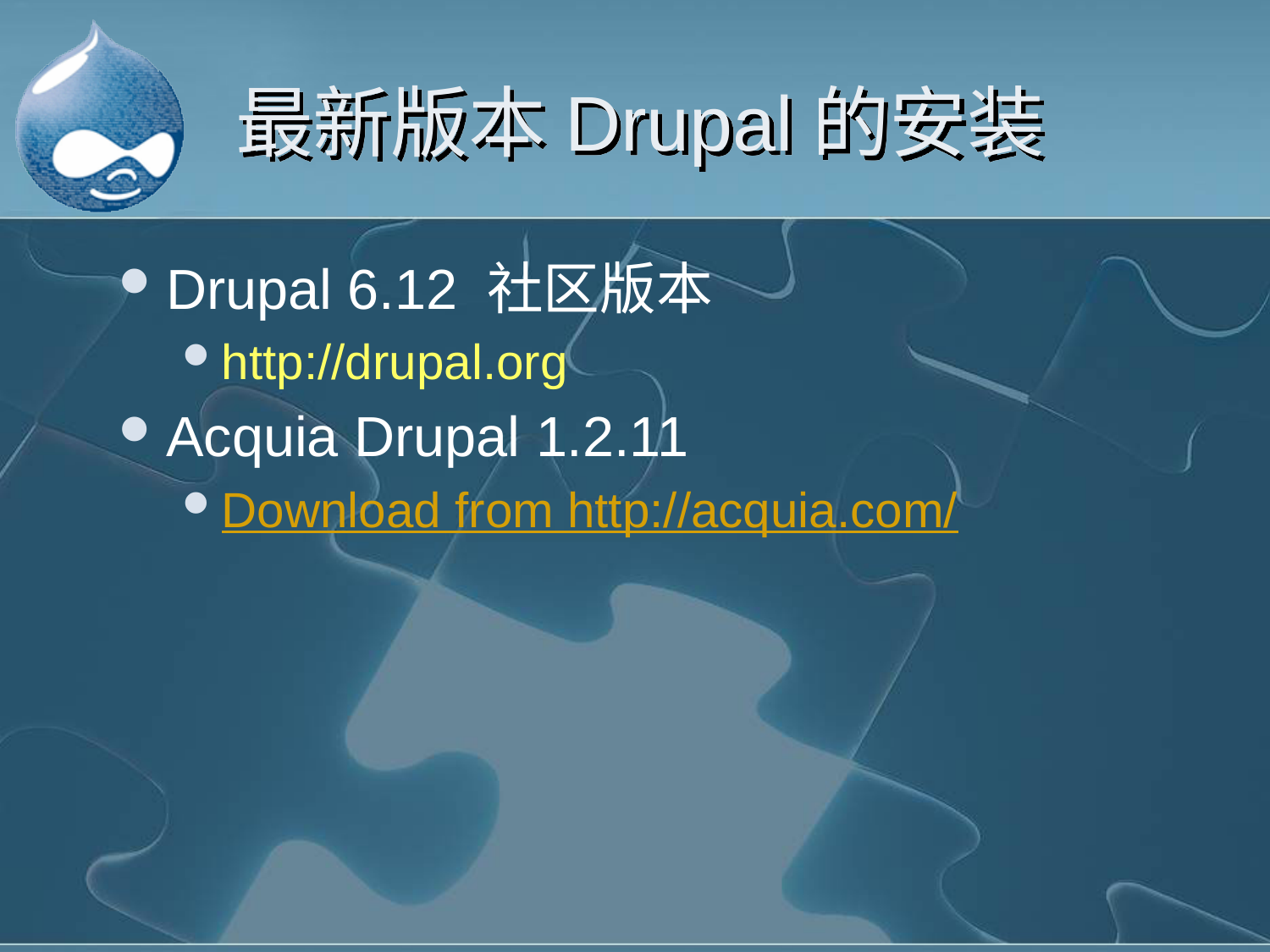

# 最新版本Drupal的安装
Drupal 6.12 社区版本
http://drupal.org
Acquia Drupal 1.2.11
Download from http://acquia.com/